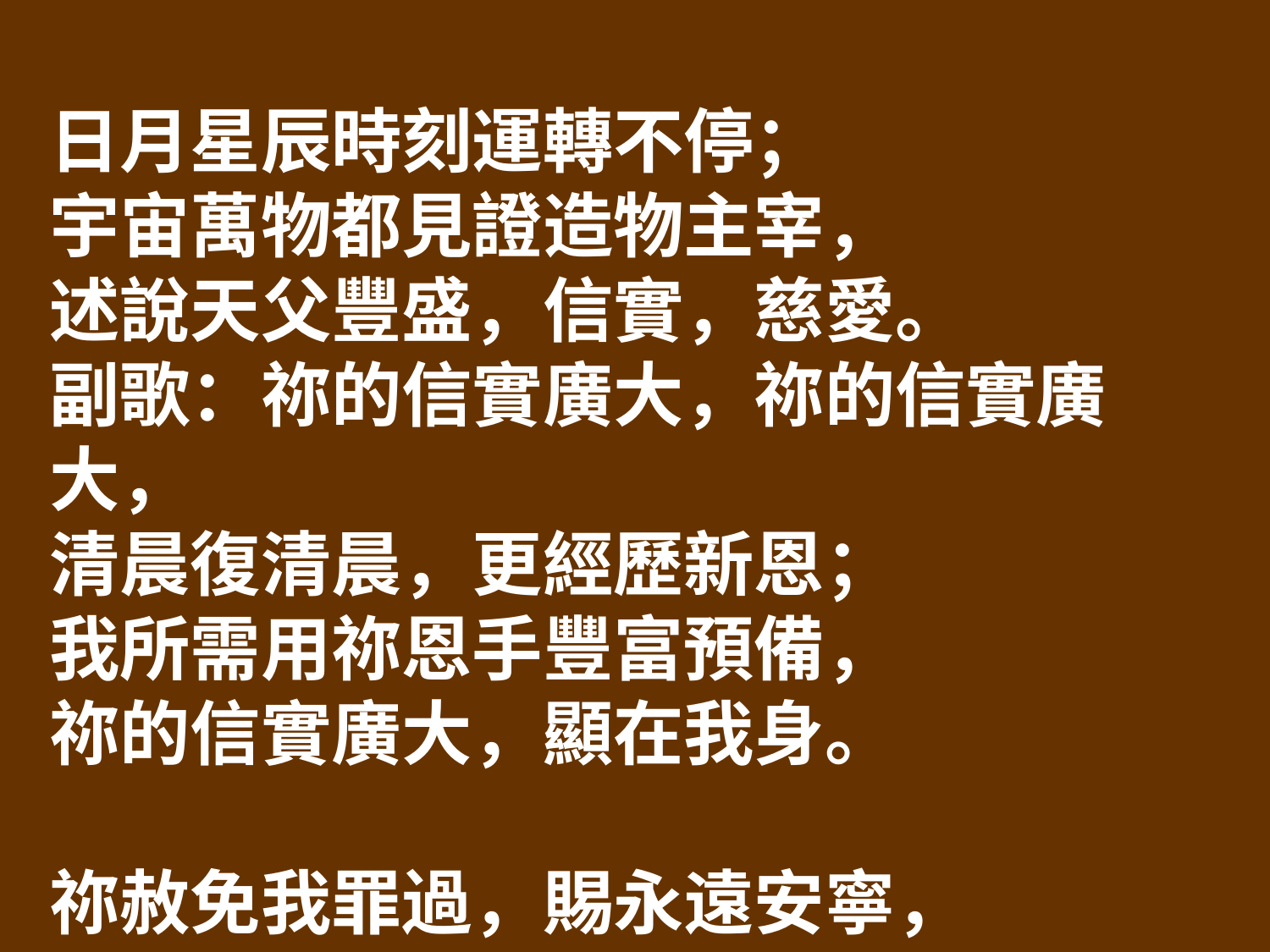

日月星辰時刻運轉不停；
宇宙萬物都見證造物主宰，
述說天父豐盛，信實，慈愛。
副歌：祢的信實廣大，祢的信實廣大，
清晨復清晨，更經歷新恩；
我所需用祢恩手豐富預備，
祢的信實廣大，顯在我身。

祢赦免我罪過，賜永遠安寧，
祢常與我同在，安慰引領；